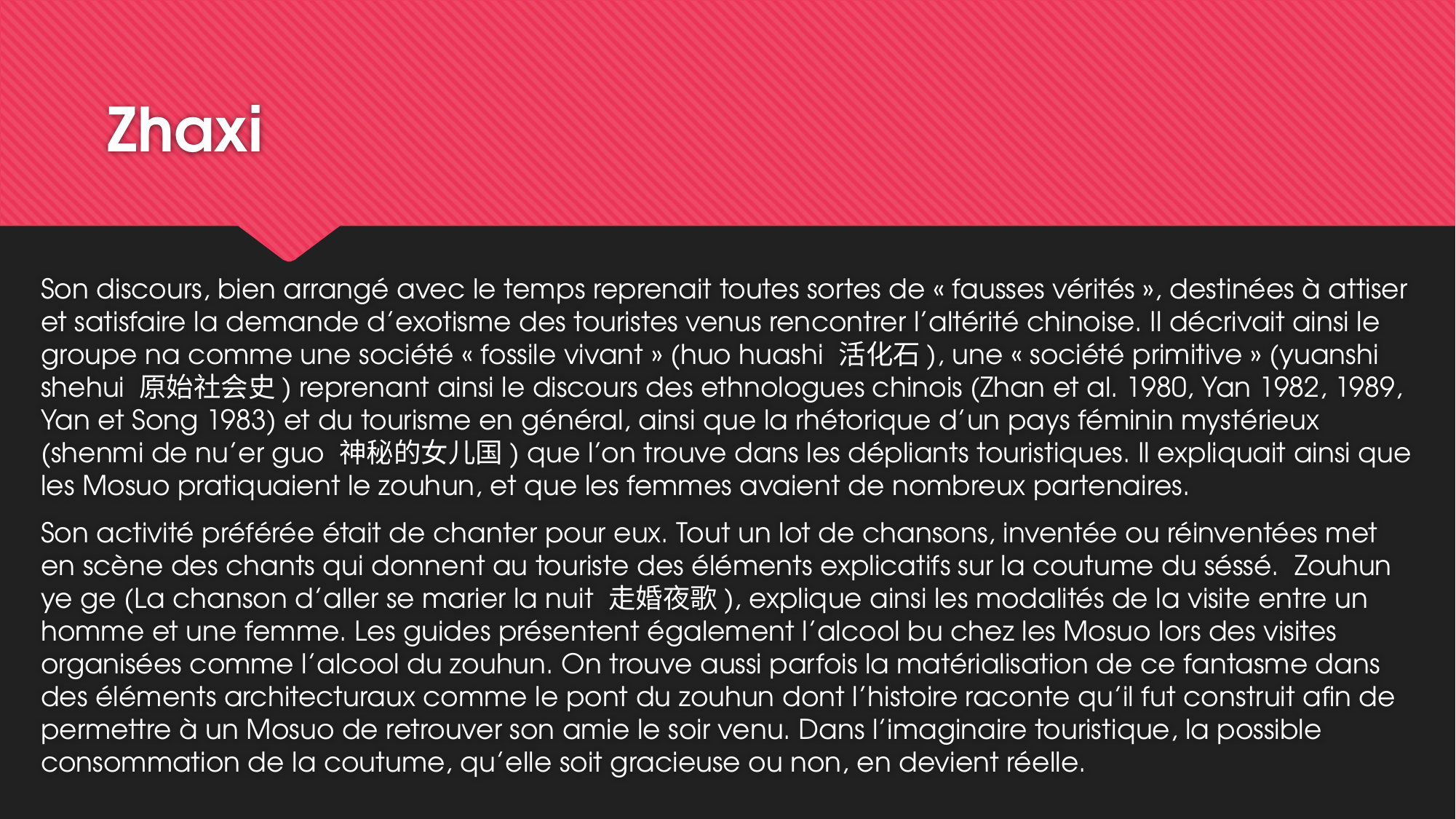

# Zhaxi
Son discours, bien arrangé avec le temps reprenait toutes sortes de « fausses vérités », destinées à attiser et satisfaire la demande d’exotisme des touristes venus rencontrer l’altérité chinoise. Il décrivait ainsi le groupe na comme une société « fossile vivant » (huo huashi 活化石), une « société primitive » (yuanshi shehui 原始社会史) reprenant ainsi le discours des ethnologues chinois (Zhan et al. 1980, Yan 1982, 1989, Yan et Song 1983) et du tourisme en général, ainsi que la rhétorique d’un pays féminin mystérieux (shenmi de nu’er guo 神秘的女儿国) que l’on trouve dans les dépliants touristiques. Il expliquait ainsi que les Mosuo pratiquaient le zouhun, et que les femmes avaient de nombreux partenaires.
Son activité préférée était de chanter pour eux. Tout un lot de chansons, inventée ou réinventées met en scène des chants qui donnent au touriste des éléments explicatifs sur la coutume du séssé.  Zouhun ye ge (La chanson d’aller se marier la nuit 走婚夜歌), explique ainsi les modalités de la visite entre un homme et une femme. Les guides présentent également l’alcool bu chez les Mosuo lors des visites organisées comme l’alcool du zouhun. On trouve aussi parfois la matérialisation de ce fantasme dans des éléments architecturaux comme le pont du zouhun dont l’histoire raconte qu’il fut construit afin de permettre à un Mosuo de retrouver son amie le soir venu. Dans l’imaginaire touristique, la possible consommation de la coutume, qu’elle soit gracieuse ou non, en devient réelle.